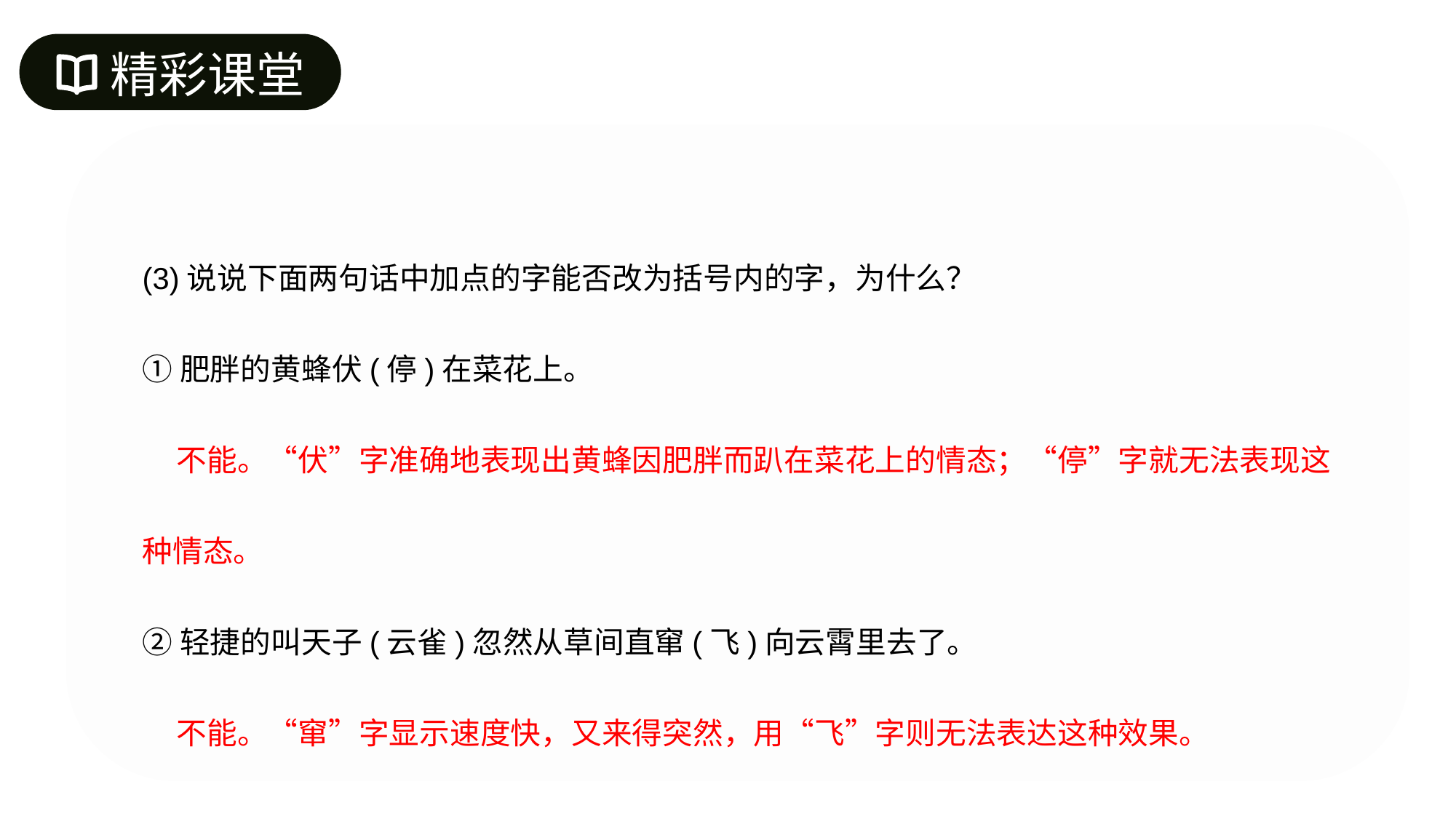

精彩课堂

(3)说说下面两句话中加点的字能否改为括号内的字，为什么？
①肥胖的黄蜂伏(停)在菜花上。
    不能。“伏”字准确地表现出黄蜂因肥胖而趴在菜花上的情态；“停”字就无法表现这种情态。
②轻捷的叫天子(云雀)忽然从草间直窜(飞)向云霄里去了。
    不能。“窜”字显示速度快，又来得突然，用“飞”字则无法表达这种效果。